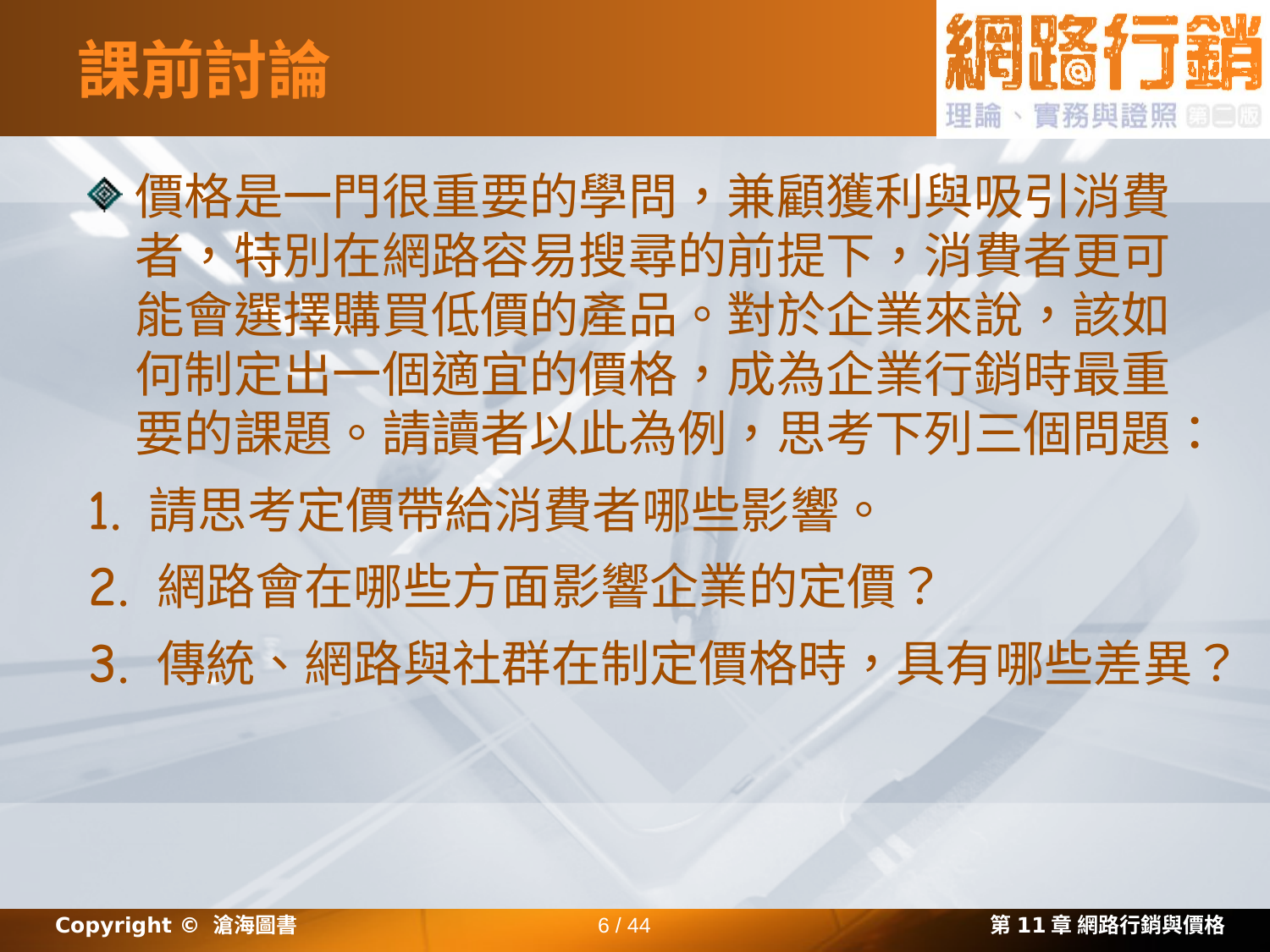

# 課前討論
價格是一門很重要的學問，兼顧獲利與吸引消費者，特別在網路容易搜尋的前提下，消費者更可能會選擇購買低價的產品。對於企業來說，該如何制定出一個適宜的價格，成為企業行銷時最重要的課題。請讀者以此為例，思考下列三個問題：
1. 請思考定價帶給消費者哪些影響。
2. 網路會在哪些方面影響企業的定價？
3. 傳統、網路與社群在制定價格時，具有哪些差異？
Copyright © 滄海圖書
6 / 44
第11章 網路行銷與價格